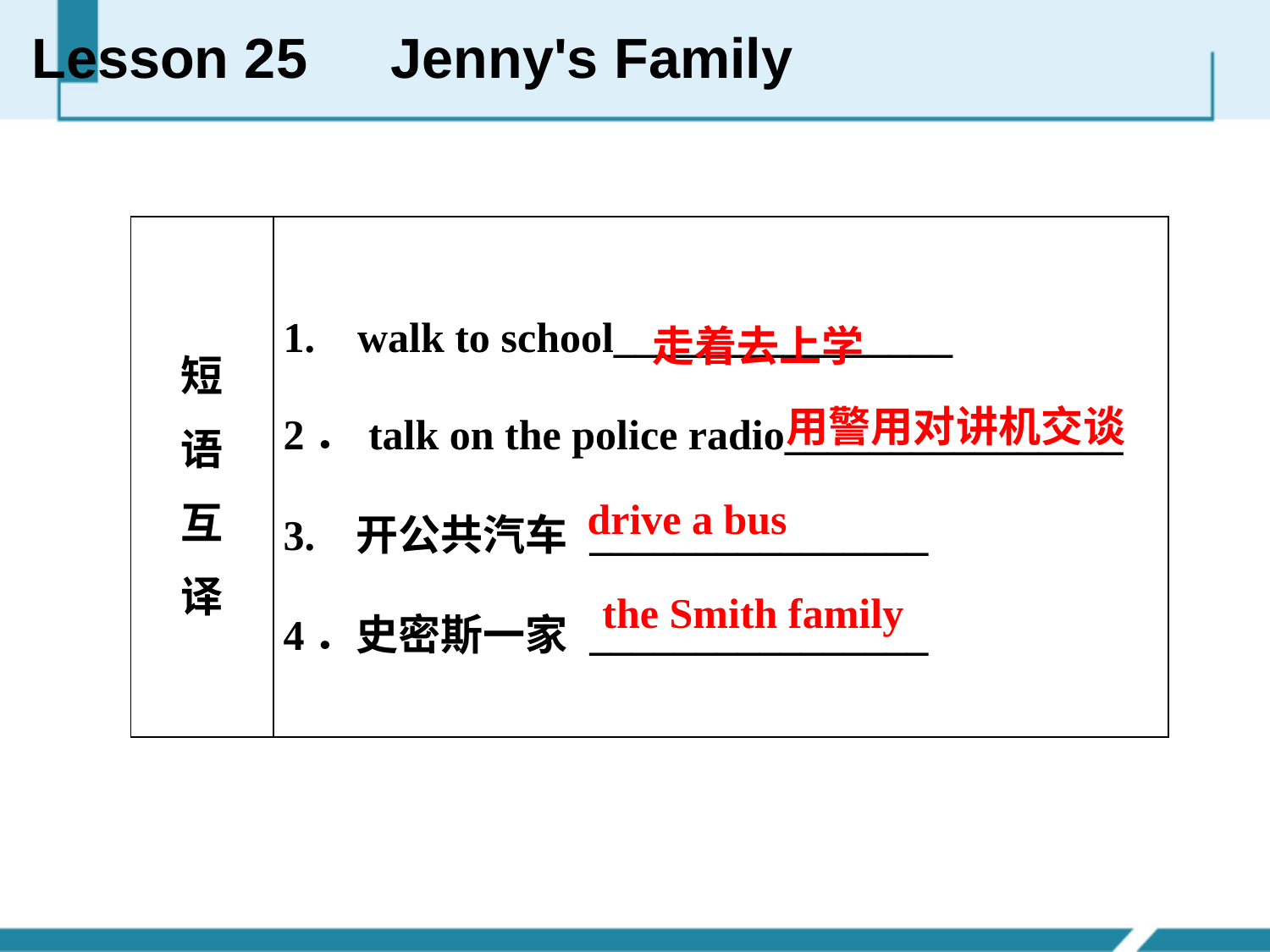

Lesson 25　Jenny's Family
| 短 语 互 译 | 1. walk to school\_\_\_\_\_\_\_\_\_\_\_\_\_\_\_\_ 2．talk on the police radio\_\_\_\_\_\_\_\_\_\_\_\_\_\_\_\_ 3. 开公共汽车 \_\_\_\_\_\_\_\_\_\_\_\_\_\_\_\_ 4．史密斯一家 \_\_\_\_\_\_\_\_\_\_\_\_\_\_\_\_ |
| --- | --- |
走着去上学
用警用对讲机交谈
drive a bus
the Smith family